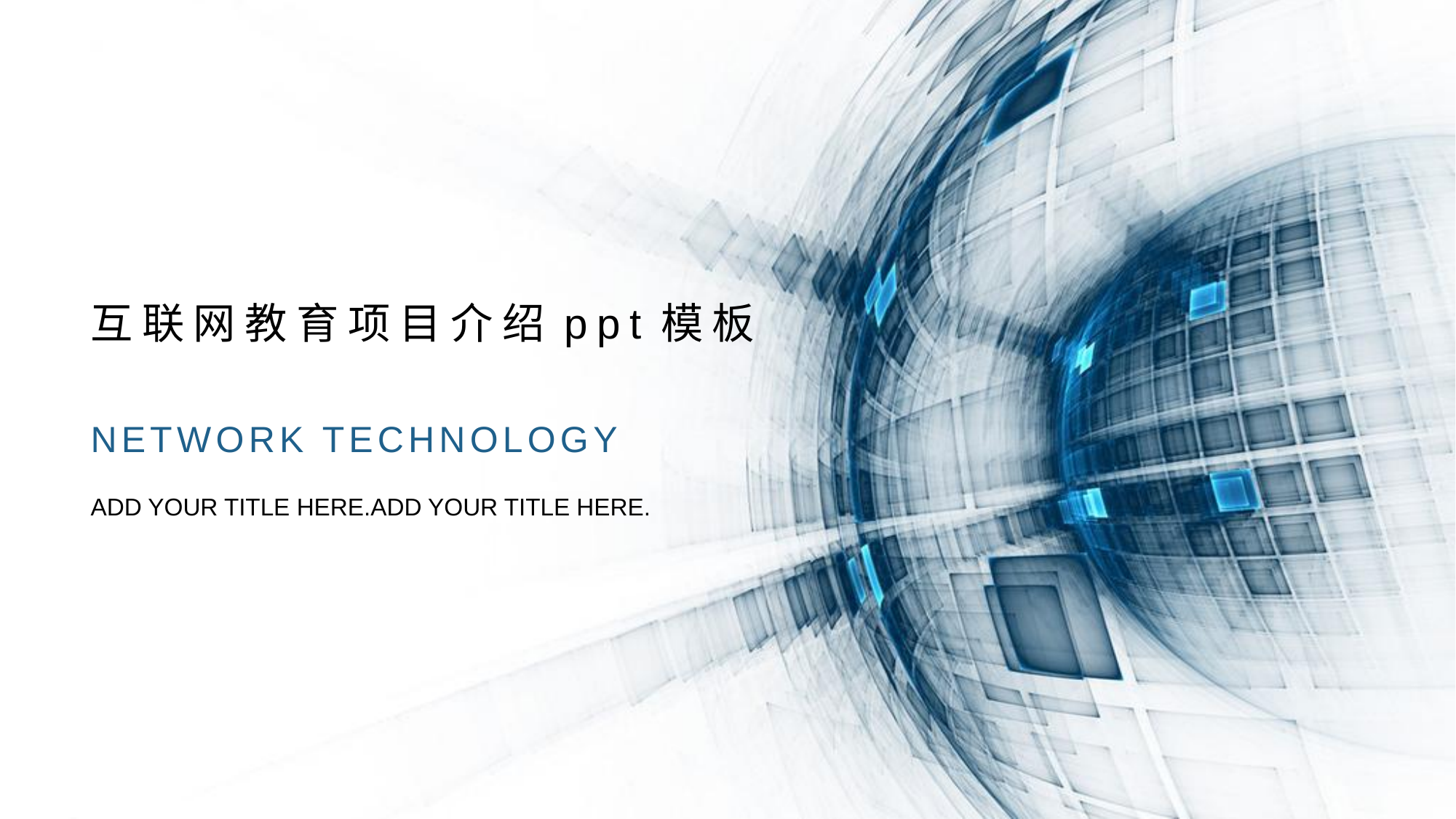

互联网教育项目介绍ppt模板
NETWORK TECHNOLOGY
ADD YOUR TITLE HERE.ADD YOUR TITLE HERE.